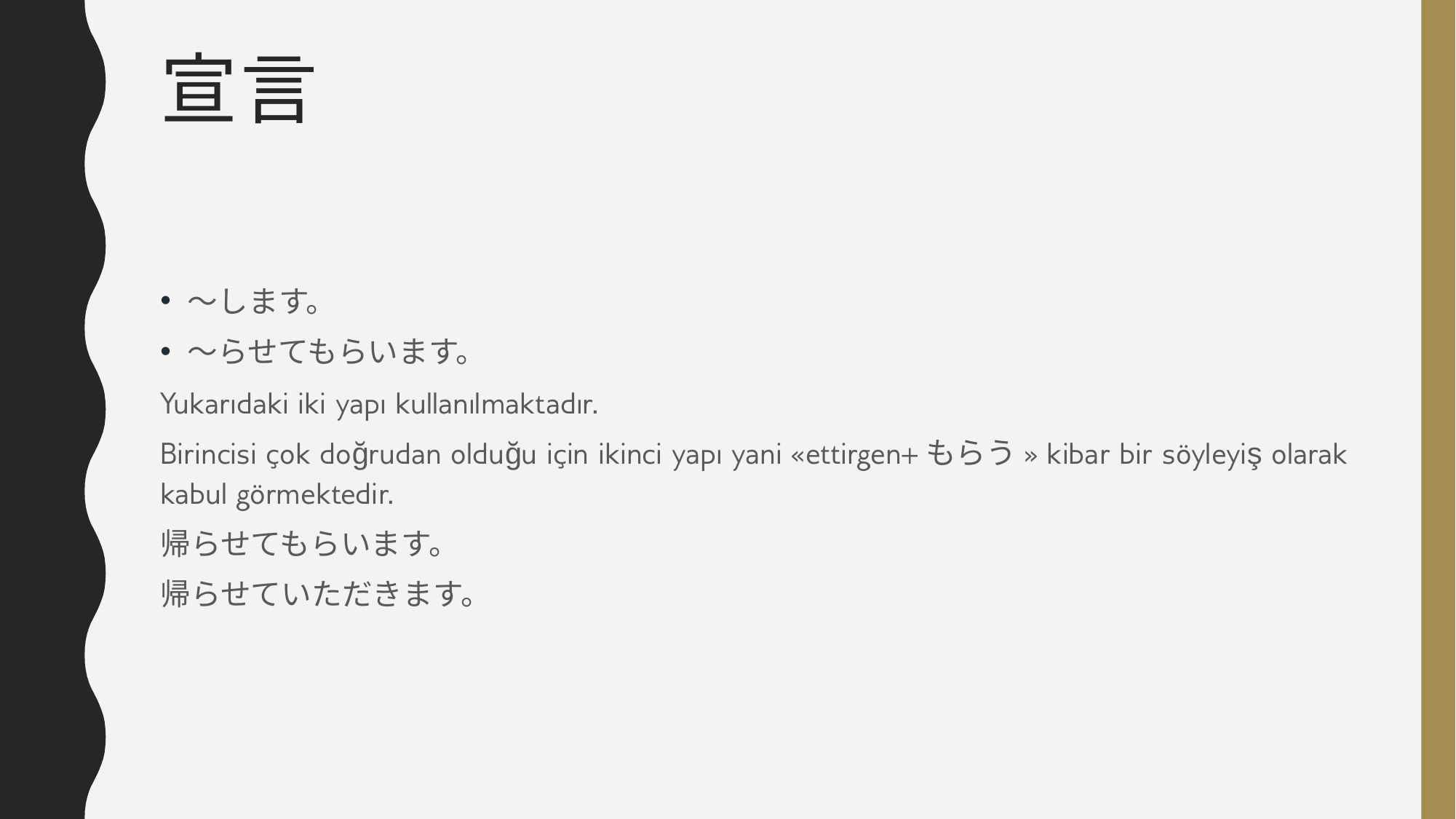

# 宣言
～します。
～らせてもらいます。
Yukarıdaki iki yapı kullanılmaktadır.
Birincisi çok doğrudan olduğu için ikinci yapı yani «ettirgen+もらう» kibar bir söyleyiş olarak kabul görmektedir.
帰らせてもらいます。
帰らせていただきます。